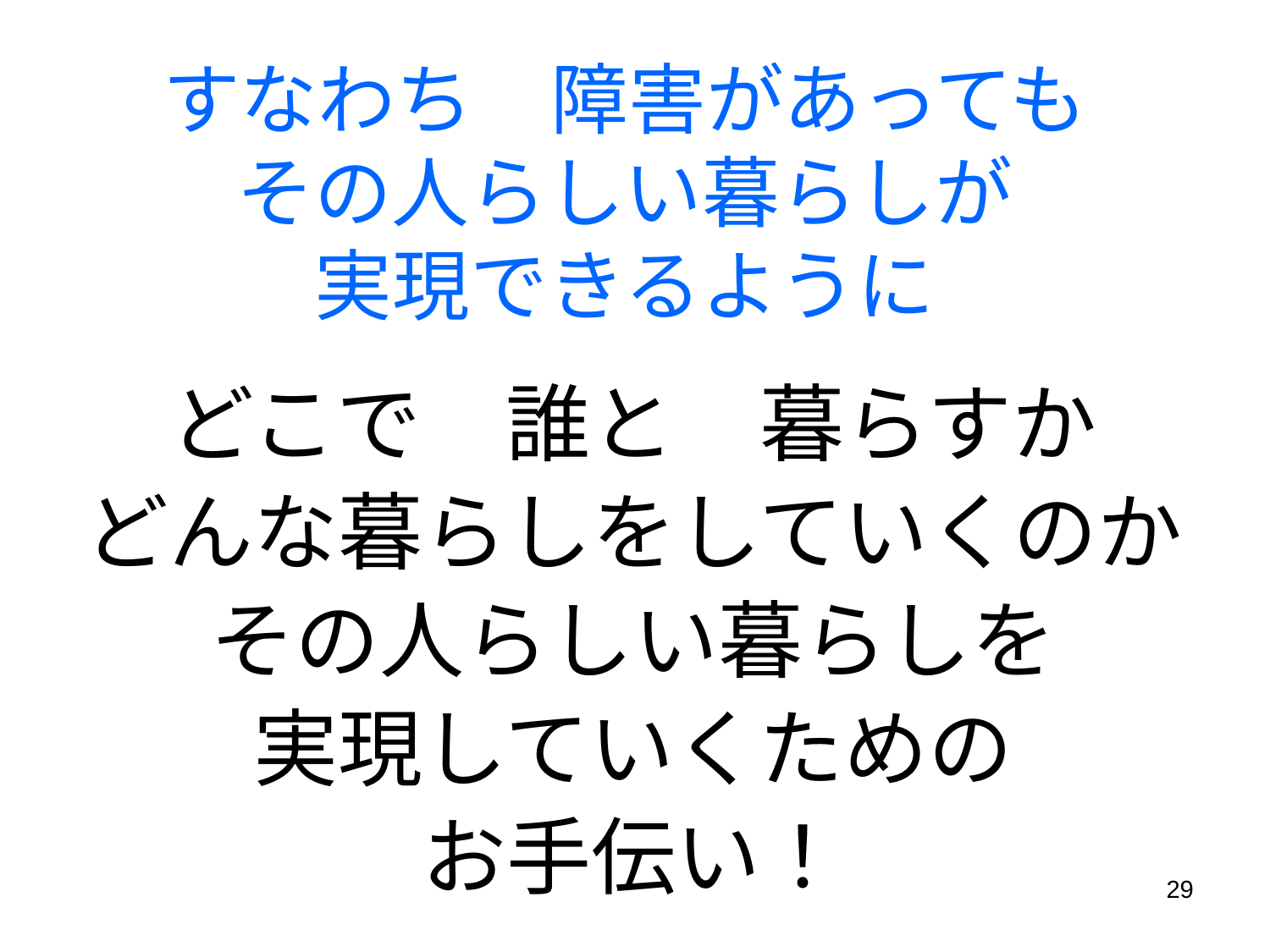

# すなわち　障害があっても その人らしい暮らしが 実現できるように
どこで　誰と　暮らすか
どんな暮らしをしていくのか
その人らしい暮らしを
実現していくための
お手伝い！
29